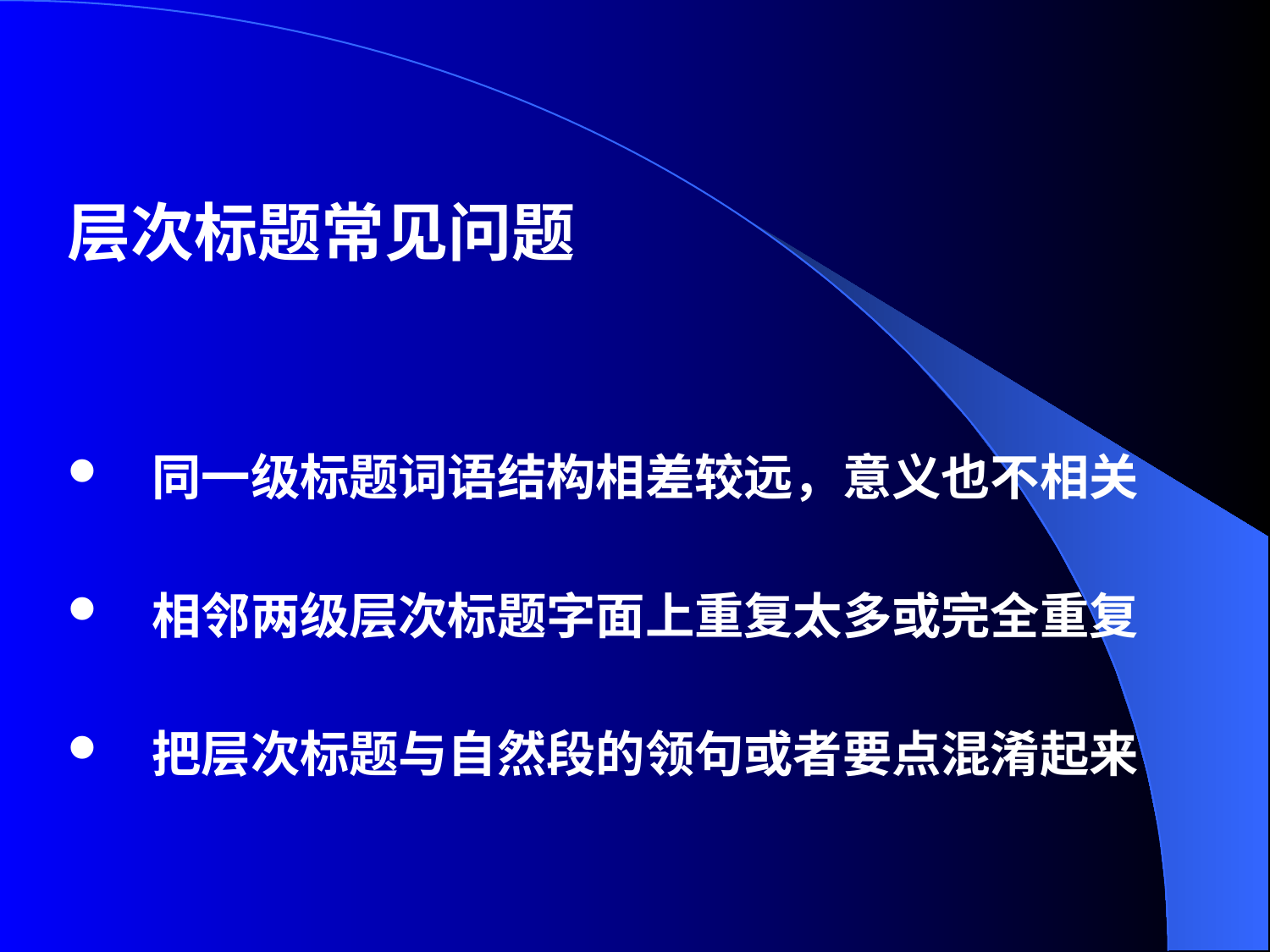

层次标题常见问题

同一级标题词语结构相差较远，意义也不相关

相邻两级层次标题字面上重复太多或完全重复

把层次标题与自然段的领句或者要点混淆起来